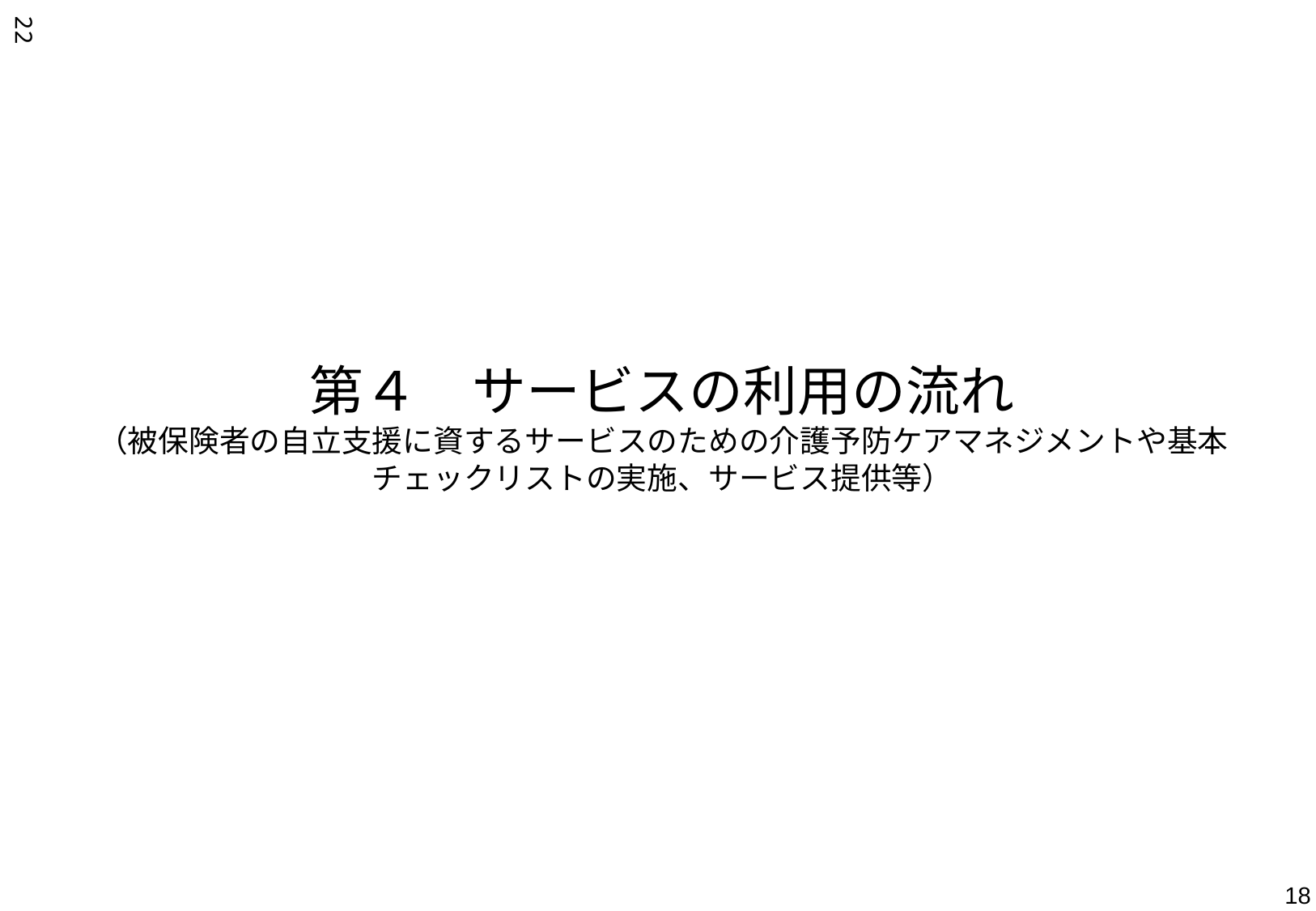

22
# 第４　サービスの利用の流れ （被保険者の自立支援に資するサービスのための介護予防ケアマネジメントや基本チェックリストの実施、サービス提供等）
18